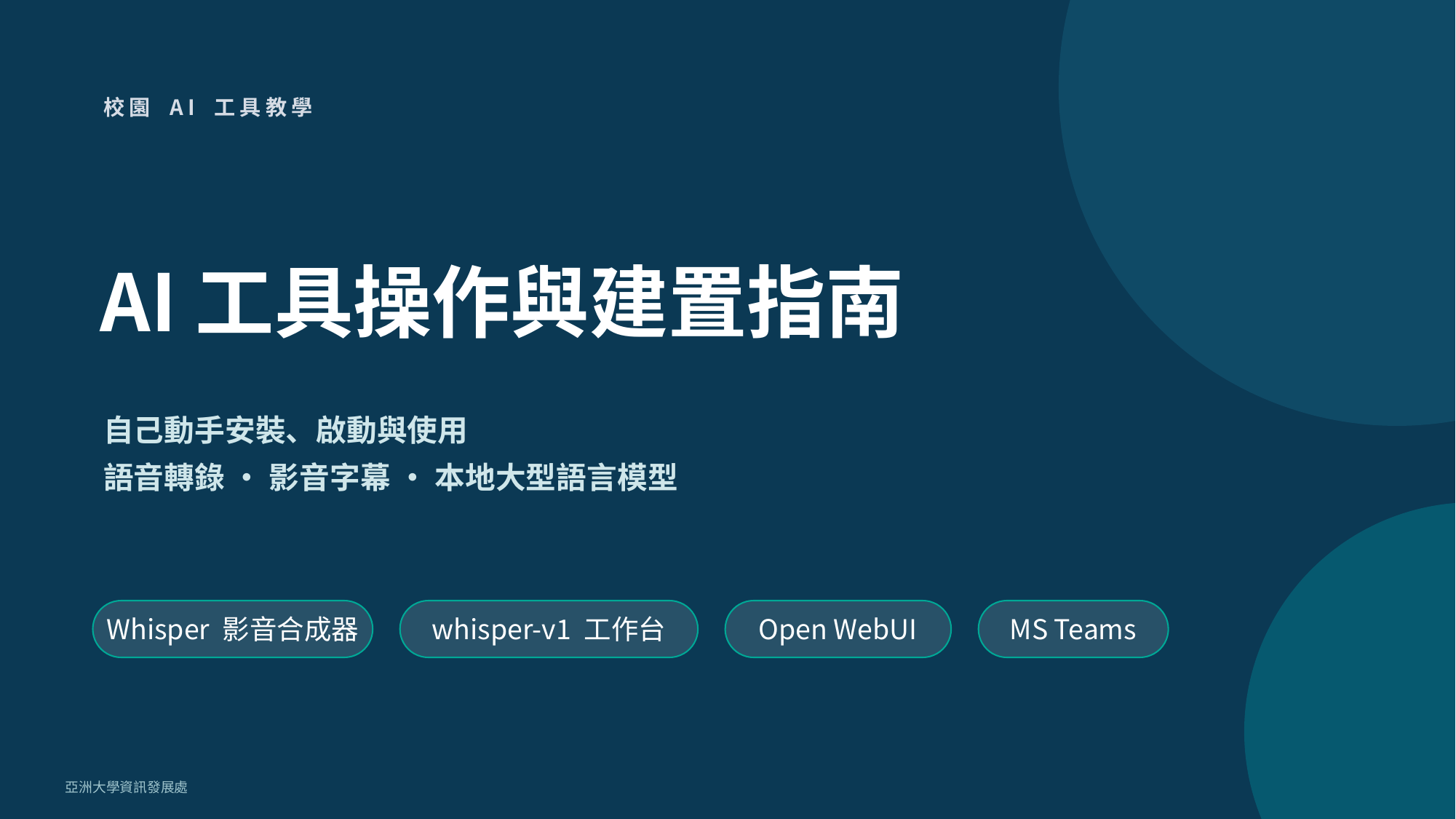

校園 AI 工具教學
AI工具操作與建置指南
自己動手安裝、啟動與使用
語音轉錄 ‧ 影音字幕 ‧ 本地大型語言模型

Whisper 影音合成器

whisper-v1 工作台

Open WebUI

MS Teams
亞洲大學資訊發展處